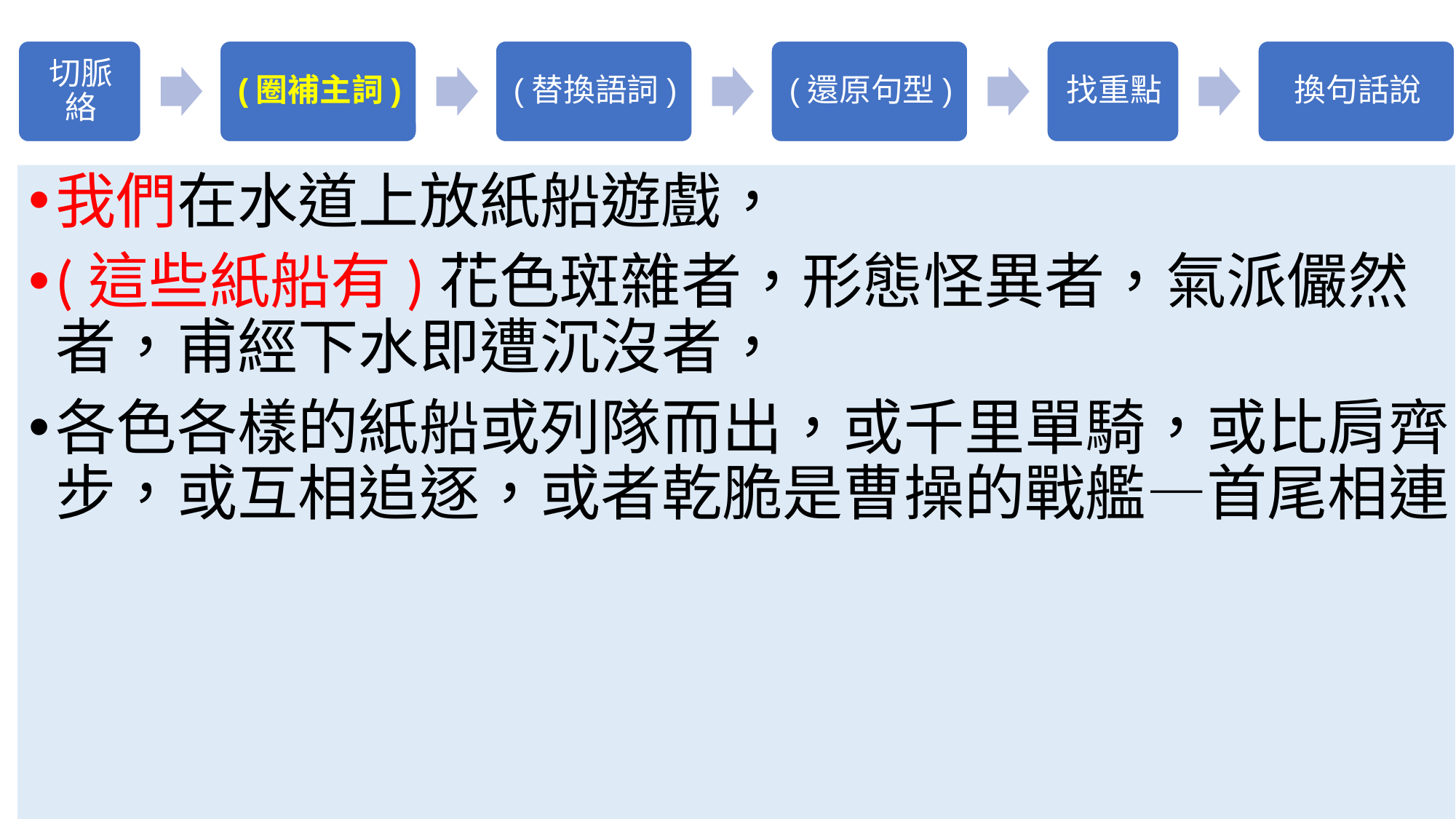

切脈絡

(圈補主詞)

(替換語詞)

(還原句型)

找重點

換句話說
我們在水道上放紙船遊戲，
(這些紙船有)花色斑雜者，形態怪異者，氣派儼然者，甫經下水即遭沉沒者，
各色各樣的紙船或列隊而出，或千里單騎，或比肩齊步，或互相追逐，或者乾脆是曹操的戰艦—首尾相連。